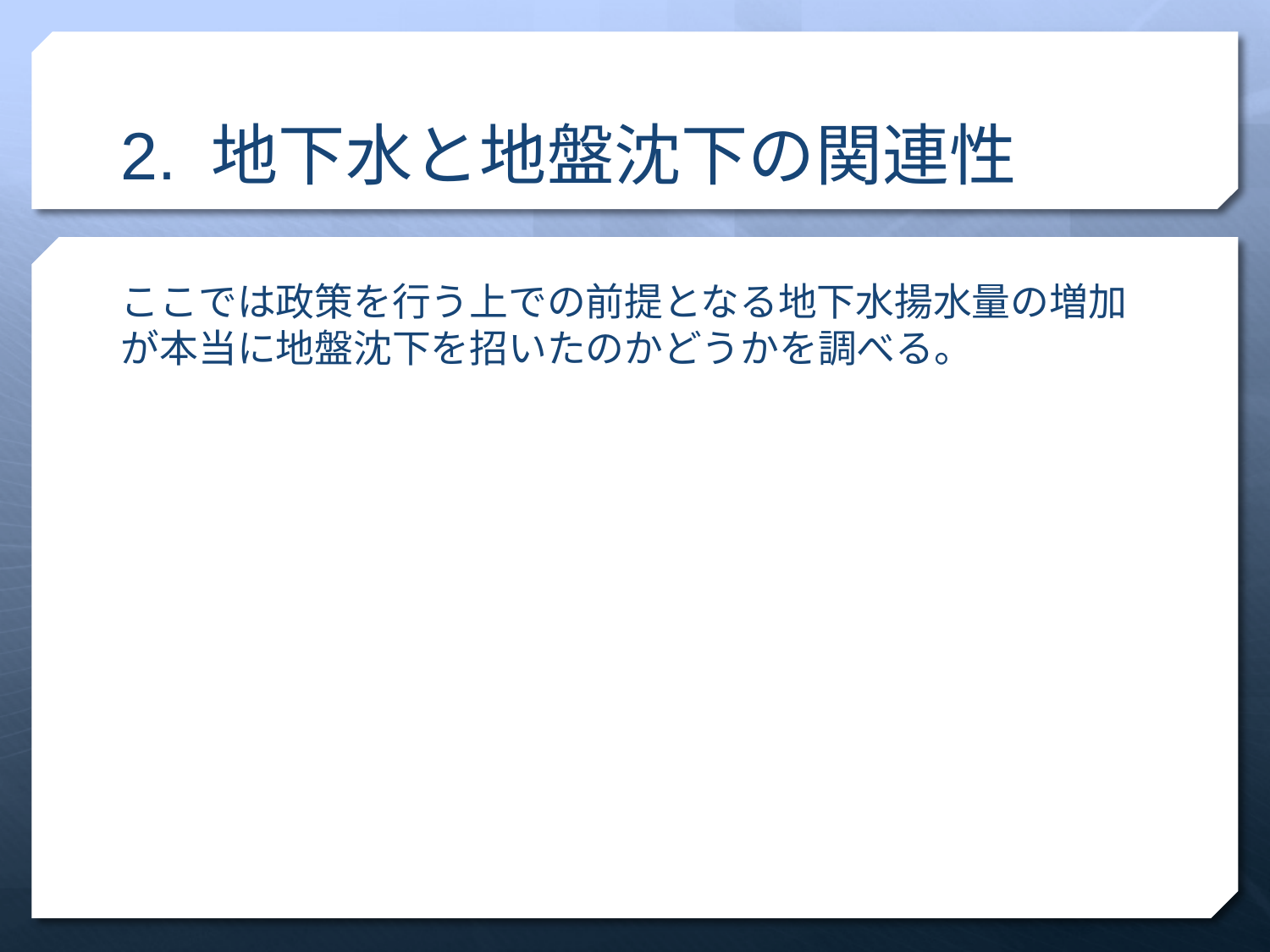

# 2. 地下水と地盤沈下の関連性
ここでは政策を行う上での前提となる地下水揚水量の増加が本当に地盤沈下を招いたのかどうかを調べる。